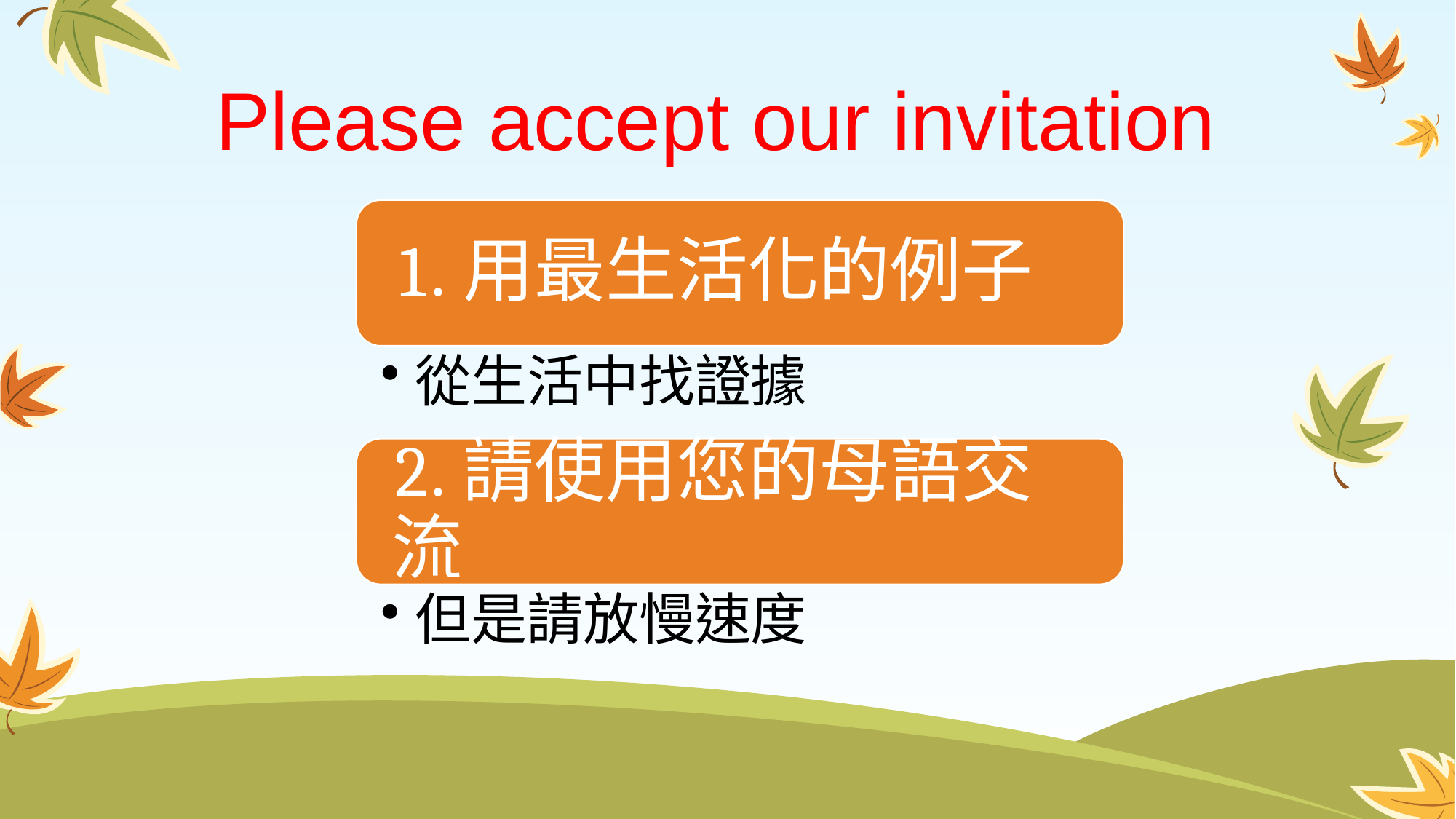

# Please accept our invitation
1.用最生活化的例子
從生活中找證據
2.請使用您的母語交流
但是請放慢速度